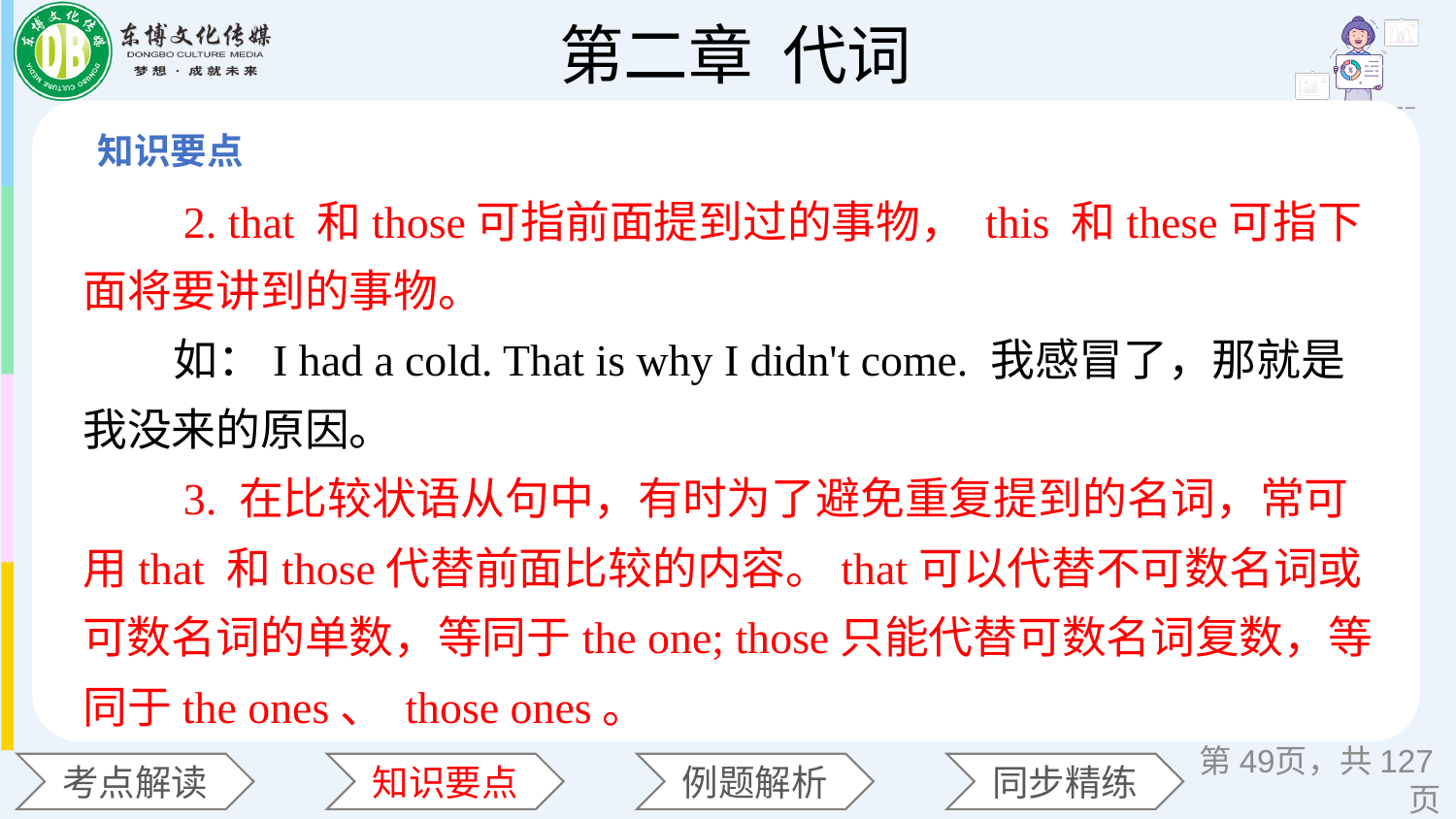

2. that 和those可指前面提到过的事物， this 和these可指下面将要讲到的事物。
        如：I had a cold. That is why I didn't come. 我感冒了，那就是我没来的原因。
         3. 在比较状语从句中，有时为了避免重复提到的名词，常可用that 和those代替前面比较的内容。that可以代替不可数名词或可数名词的单数，等同于the one; those只能代替可数名词复数，等同于the ones、 those ones。
第49页，共127页